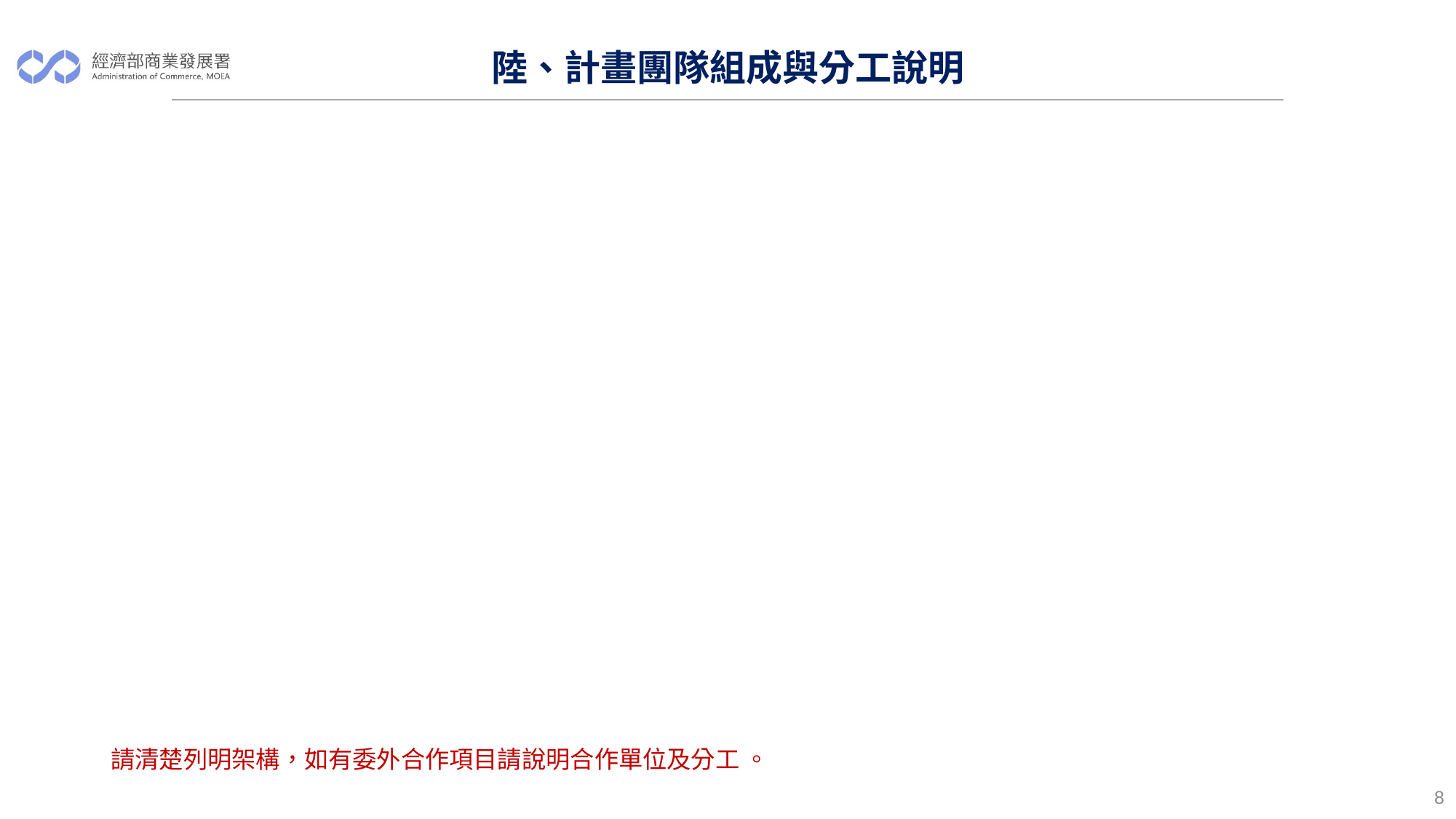

# 陸、計畫團隊組成與分工說明
請清楚列明架構，如有委外合作項目請說明合作單位及分工 。
8